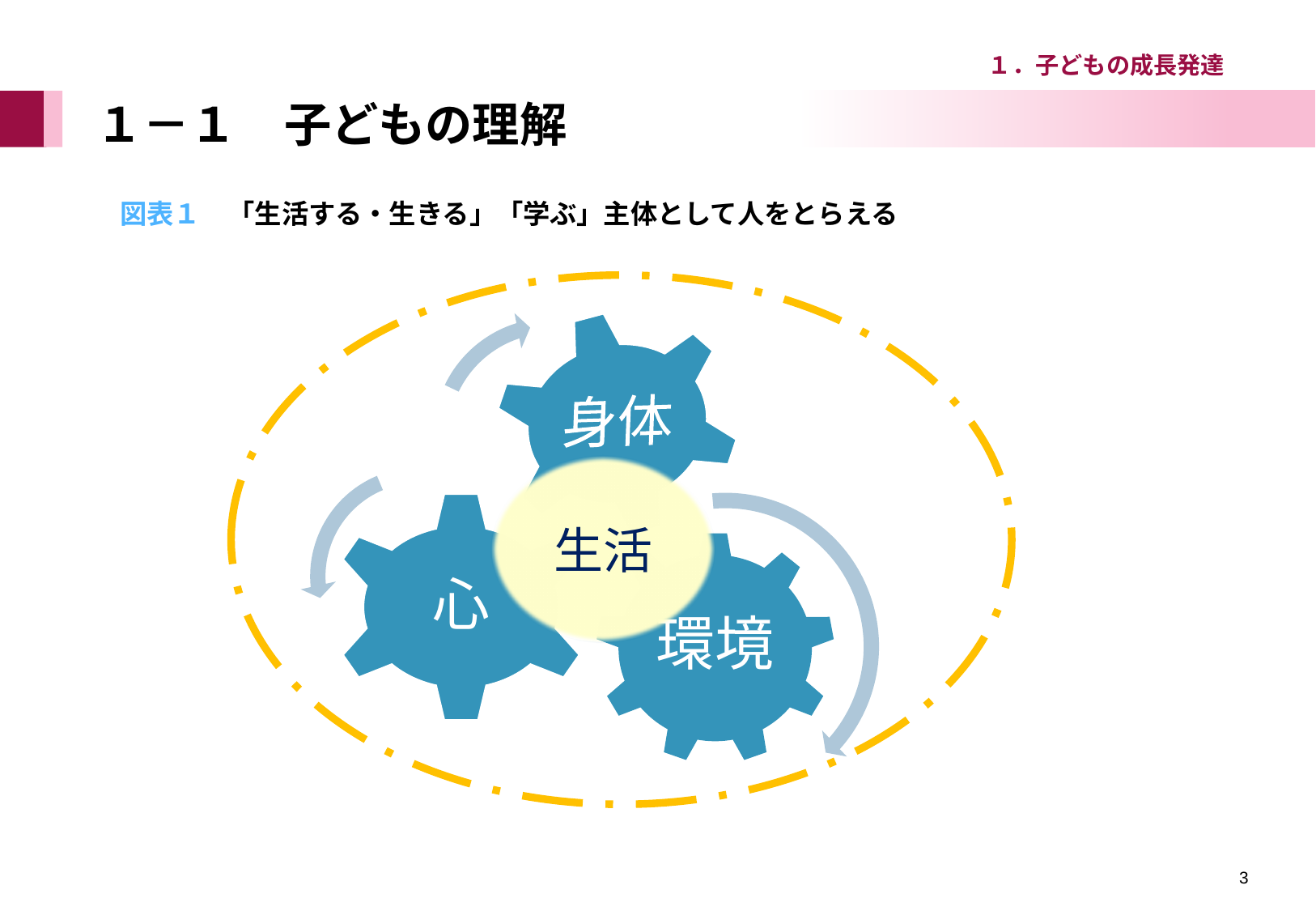

１．子どもの成長発達
# １－１　子どもの理解
図表１　「生活する・生きる」「学ぶ」主体として人をとらえる

環境
心
身体
生活
3